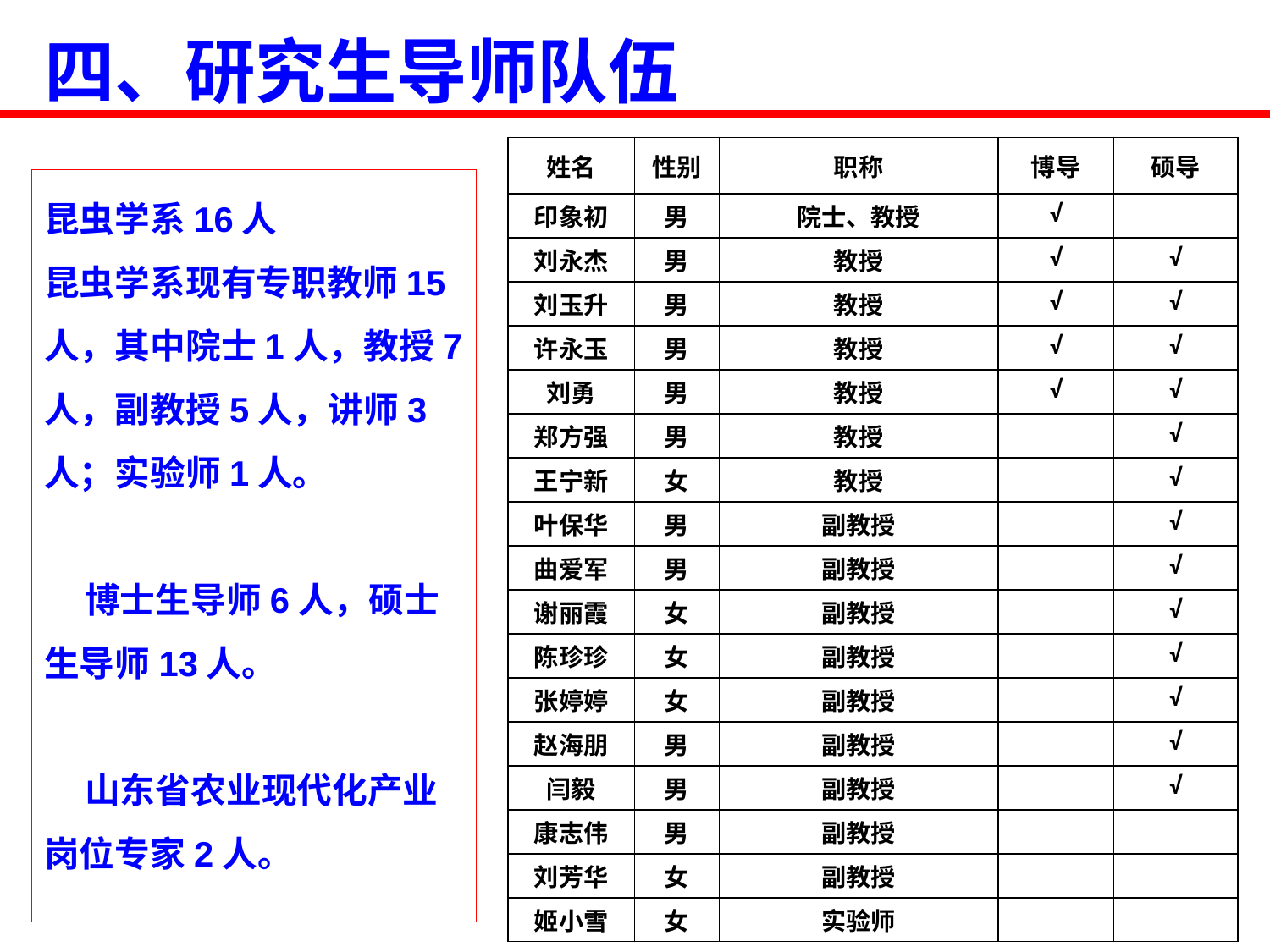

四、研究生导师队伍
| 姓名 | 性别 | 职称 | 博导 | 硕导 |
| --- | --- | --- | --- | --- |
| 印象初 | 男 | 院士、教授 | √ |  |
| 刘永杰 | 男 | 教授 | √ | √ |
| 刘玉升 | 男 | 教授 | √ | √ |
| 许永玉 | 男 | 教授 | √ | √ |
| 刘勇 | 男 | 教授 | √ | √ |
| 郑方强 | 男 | 教授 |  | √ |
| 王宁新 | 女 | 教授 |  | √ |
| 叶保华 | 男 | 副教授 |  | √ |
| 曲爱军 | 男 | 副教授 |  | √ |
| 谢丽霞 | 女 | 副教授 |  | √ |
| 陈珍珍 | 女 | 副教授 |  | √ |
| 张婷婷 | 女 | 副教授 |  | √ |
| 赵海朋 | 男 | 副教授 |  | √ |
| 闫毅 | 男 | 副教授 |  | √ |
| 康志伟 | 男 | 副教授 |  |  |
| 刘芳华 | 女 | 副教授 |  |  |
| 姬小雪 | 女 | 实验师 |  |  |
昆虫学系16人
昆虫学系现有专职教师15人，其中院士1人，教授7人，副教授5人，讲师3人；实验师1人。

    博士生导师6人，硕士生导师13人。

    山东省农业现代化产业岗位专家2人。